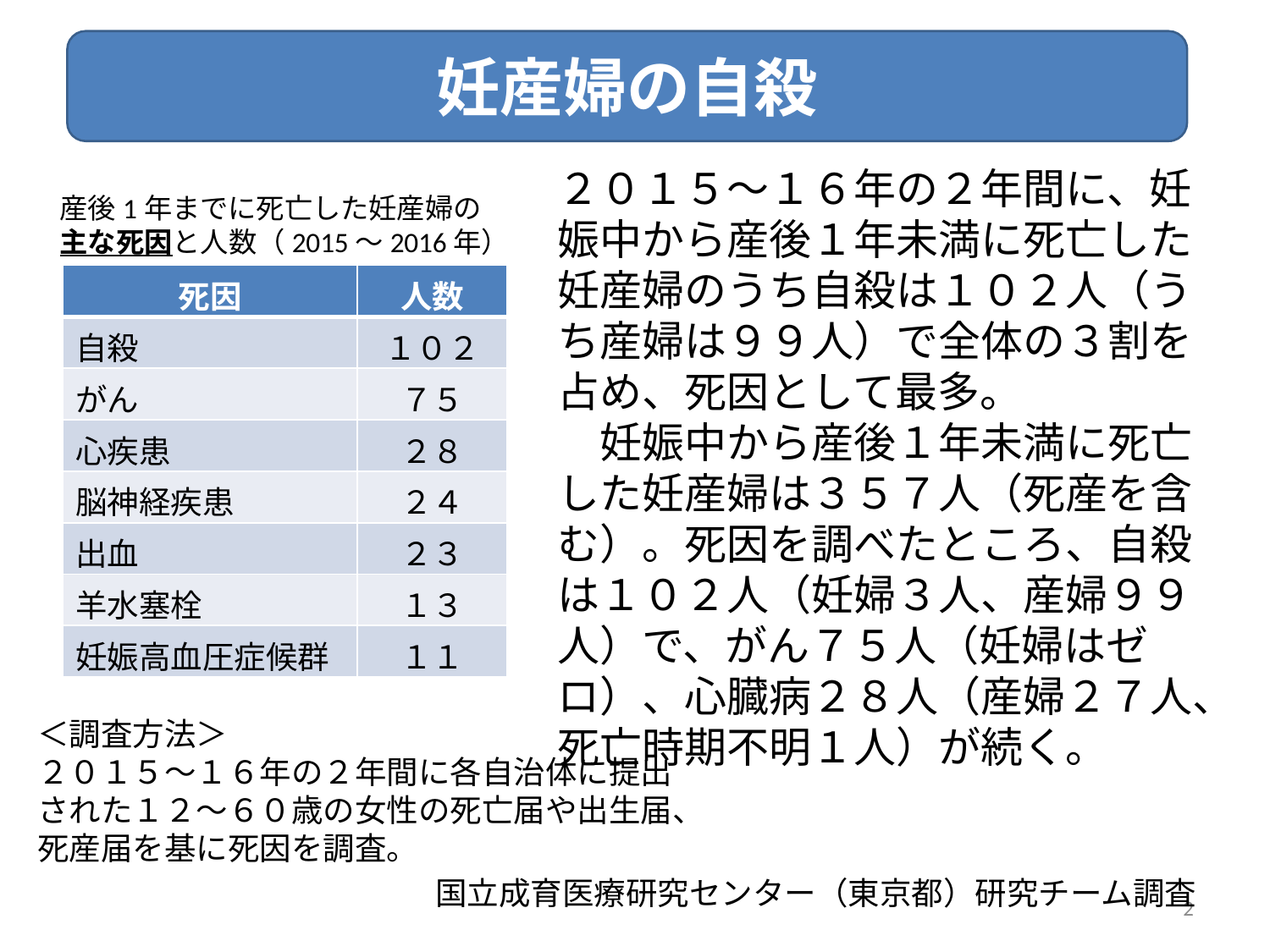

妊産婦の自殺
２０１５～１６年の２年間に、妊娠中から産後１年未満に死亡した妊産婦のうち自殺は１０２人（うち産婦は９９人）で全体の３割を占め、死因として最多。
　妊娠中から産後１年未満に死亡した妊産婦は３５７人（死産を含む）。死因を調べたところ、自殺は１０２人（妊婦３人、産婦９９人）で、がん７５人（妊婦はゼロ）、心臓病２８人（産婦２７人、死亡時期不明１人）が続く。
産後1年までに死亡した妊産婦の
主な死因と人数（2015～2016年）
| 死因 | 人数 |
| --- | --- |
| 自殺 | １０２ |
| がん | ７５ |
| 心疾患 | ２８ |
| 脳神経疾患 | ２４ |
| 出血 | ２３ |
| 羊水塞栓 | １３ |
| 妊娠高血圧症候群 | １１ |
＜調査方法＞
２０１５～１６年の２年間に各自治体に提出された１２～６０歳の女性の死亡届や出生届、死産届を基に死因を調査。
国立成育医療研究センター（東京都）研究チーム調査
2